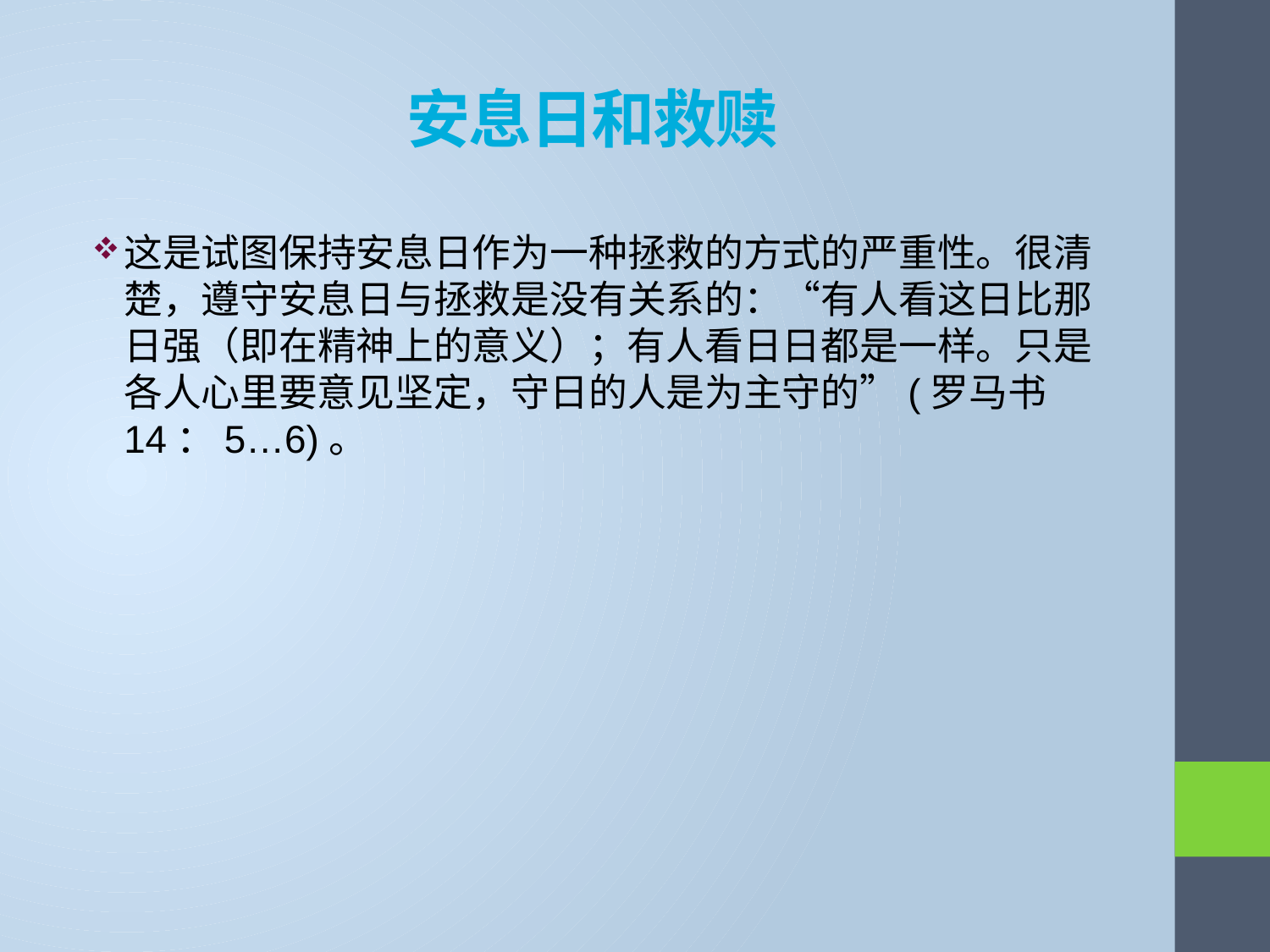

# 安息日和救赎
这是试图保持安息日作为一种拯救的方式的严重性。很清楚，遵守安息日与拯救是没有关系的：“有人看这日比那日强（即在精神上的意义）；有人看日日都是一样。只是各人心里要意见坚定，守日的人是为主守的”(罗马书14：5…6)。